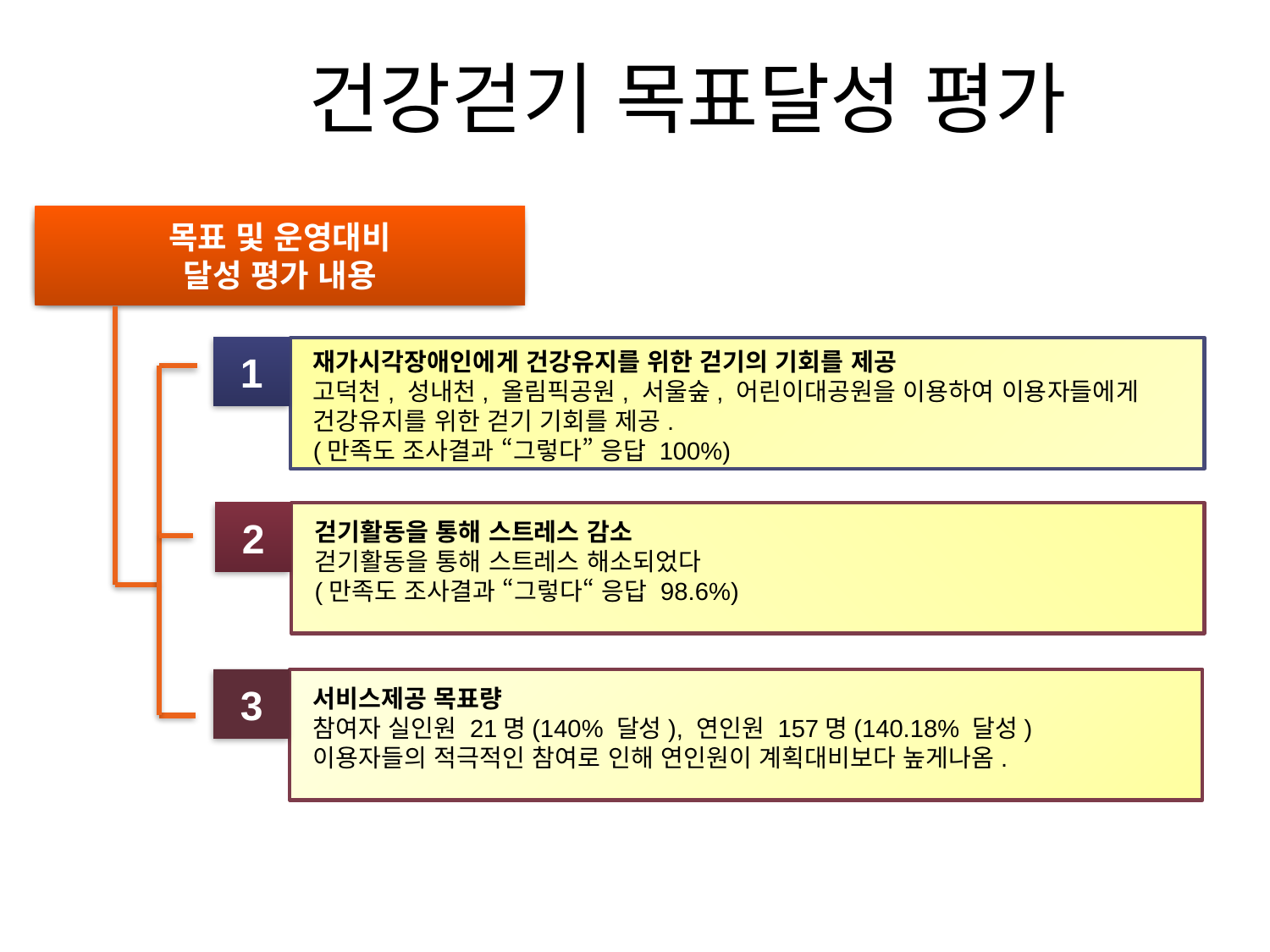

# 건강걷기 목표달성 평가
목표 및 운영대비
달성 평가 내용

1
재가시각장애인에게 건강유지를 위한 걷기의 기회를 제공
고덕천, 성내천, 올림픽공원, 서울숲, 어린이대공원을 이용하여 이용자들에게 건강유지를 위한 걷기 기회를 제공.
(만족도 조사결과 “그렇다” 응답 100%)

2
걷기활동을 통해 스트레스 감소
걷기활동을 통해 스트레스 해소되었다
(만족도 조사결과 “그렇다“ 응답 98.6%)
3
서비스제공 목표량
참여자 실인원 21명(140% 달성), 연인원 157명(140.18% 달성)
이용자들의 적극적인 참여로 인해 연인원이 계획대비보다 높게나옴.